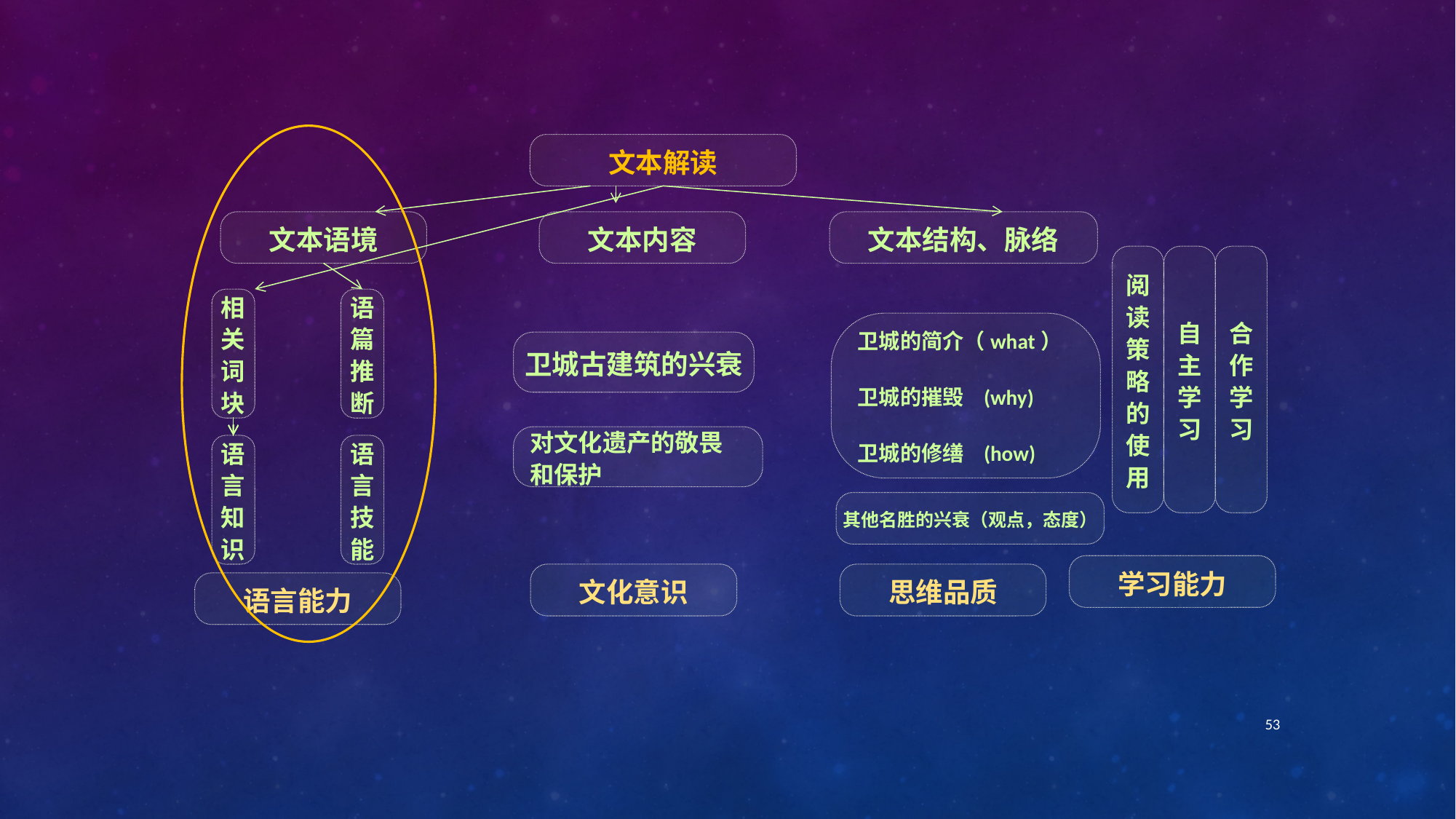

文本解读
文本语境
文本内容
文本结构、脉络
阅
读
策
略
的
使
用
自
主
学
习
合
作
学
习
相
关
词
块
语
篇
推
断
卫城的简介（what）

卫城的摧毁   (why)

卫城的修缮   (how)
卫城古建筑的兴衰
对文化遗产的敬畏
和保护
语
言
知
识
语
言
技
能
其他名胜的兴衰（观点，态度）
学习能力
文化意识
思维品质
语言能力
53